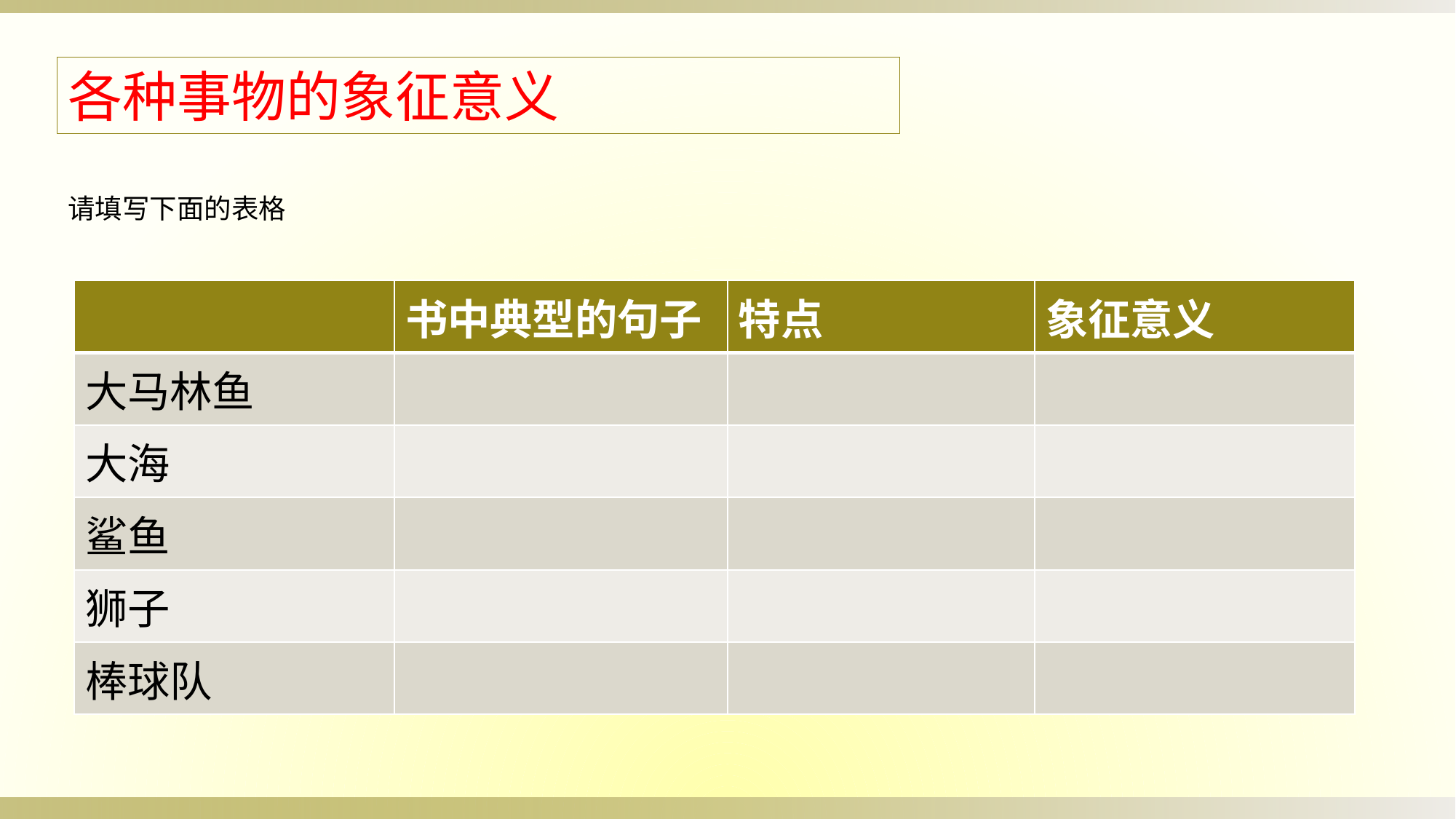

各种事物的象征意义
请填写下面的表格
|  | 书中典型的句子 | 特点 | 象征意义 |
| --- | --- | --- | --- |
| 大马林鱼 |  |  |  |
| 大海 |  |  |  |
| 鲨鱼 |  |  |  |
| 狮子 |  |  |  |
| 棒球队 |  |  |  |